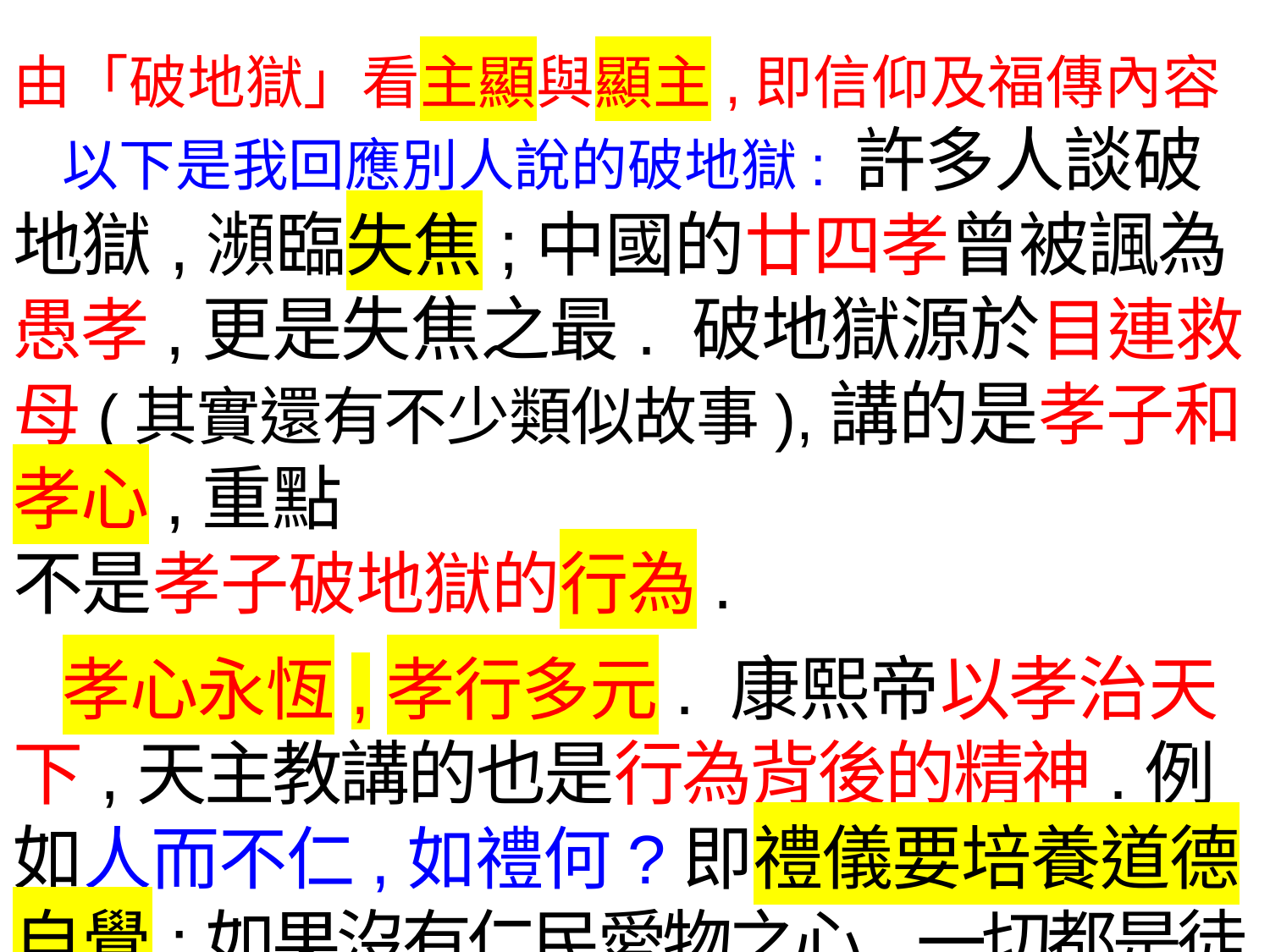

由「破地獄」看主顯與顯主,即信仰及福傳內容
以下是我回應別人說的破地獄: 許多人談破地獄,瀕臨失焦;中國的廿四孝曾被諷為愚孝,更是失焦之最. 破地獄源於目連救母(其實還有不少類似故事),講的是孝子和孝心,重點
不是孝子破地獄的行為.
孝心永恆,孝行多元. 康熙帝以孝治天下,天主教講的也是行為背後的精神.例如人而不仁,如禮何?即禮儀要培養道德自覺;如果沒有仁民愛物之心,一切都是徒託空言.